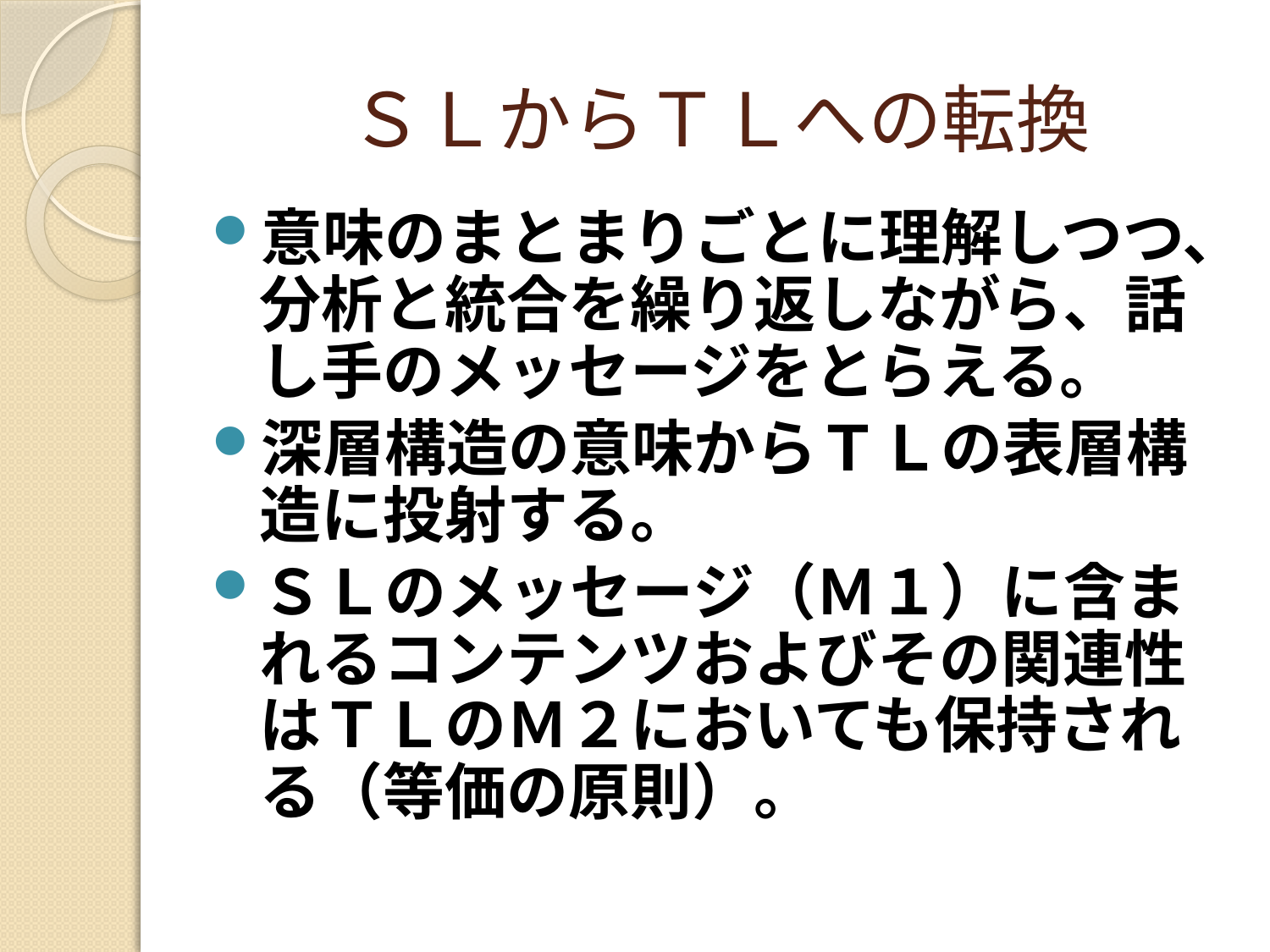

# ＳＬからＴＬへの転換
意味のまとまりごとに理解しつつ、分析と統合を繰り返しながら、話し手のメッセージをとらえる。
深層構造の意味からＴＬの表層構造に投射する。
ＳＬのメッセージ（Ｍ１）に含まれるコンテンツおよびその関連性はＴＬのＭ２においても保持される（等価の原則）。